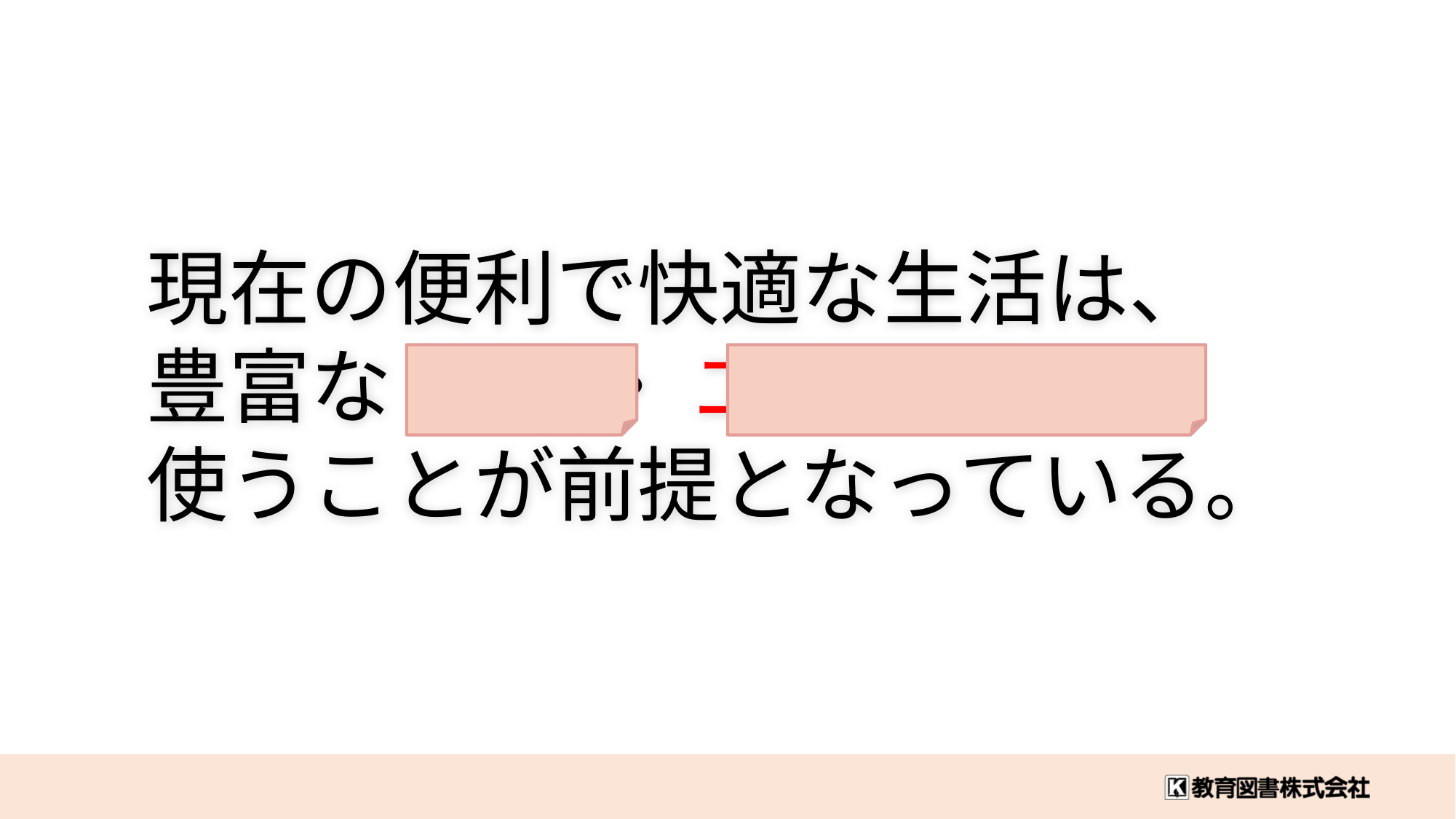

現在の便利で快適な生活は、
豊富な 資源 ・ エネルギー を
使うことが前提となっている。